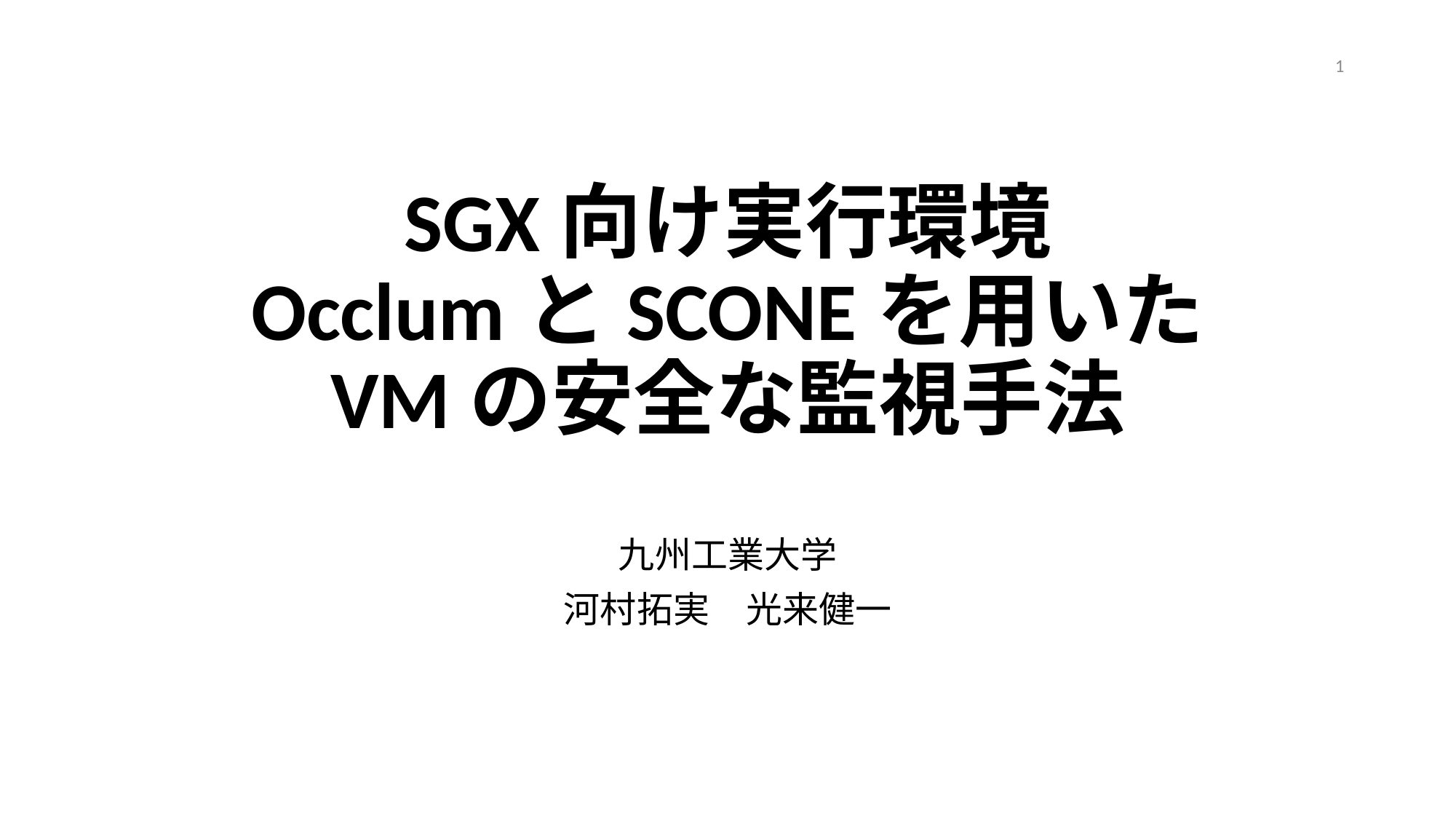

1
# SGX向け実行環境 OcclumとSCONEを用いた VMの安全な監視手法
九州工業大学
河村拓実　光来健一